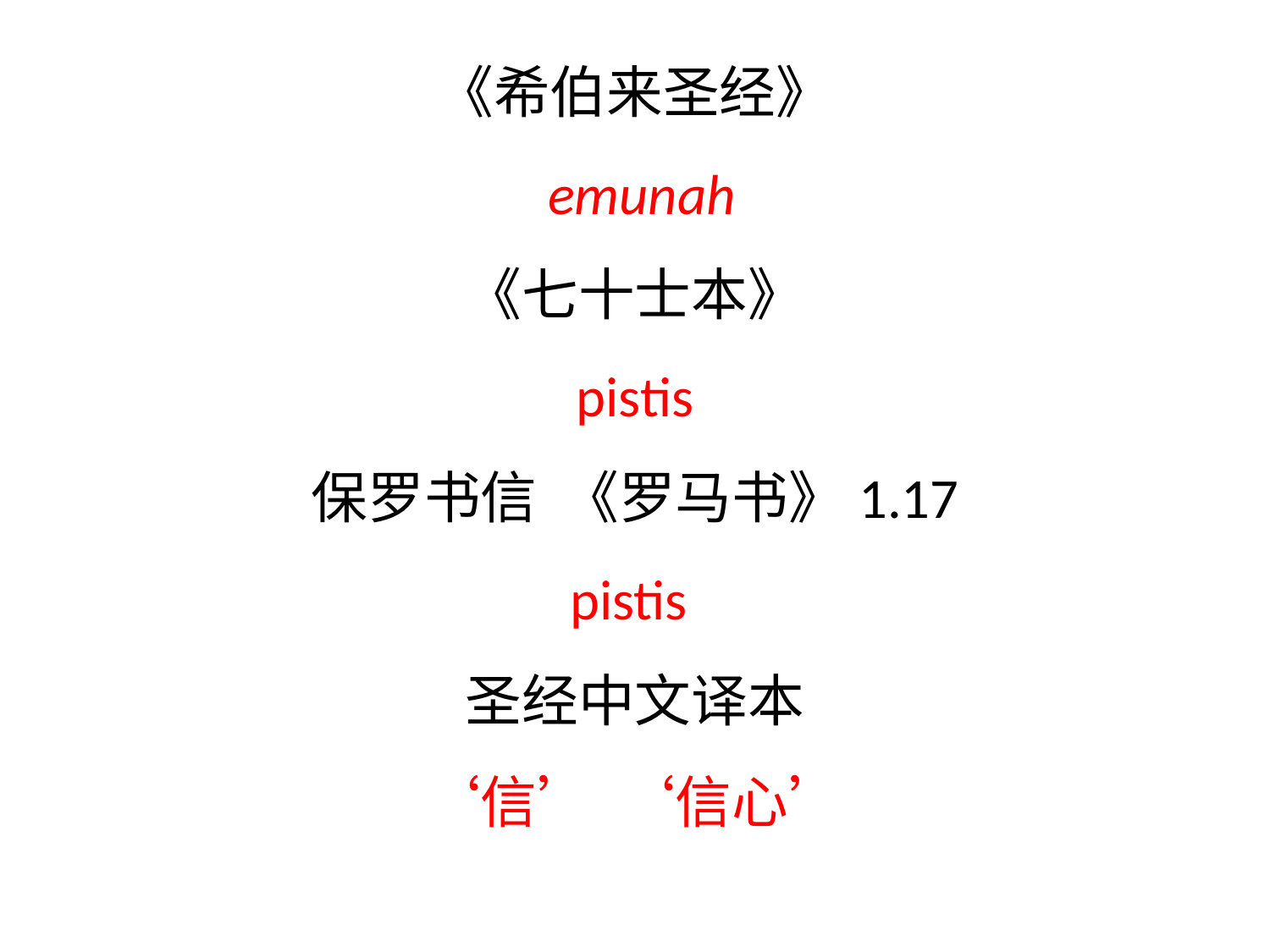

《希伯来圣经》
 emunah
《七十士本》
pistis
保罗书信  《罗马书》1.17
pistis
圣经中文译本
‘信’  ‘信心’